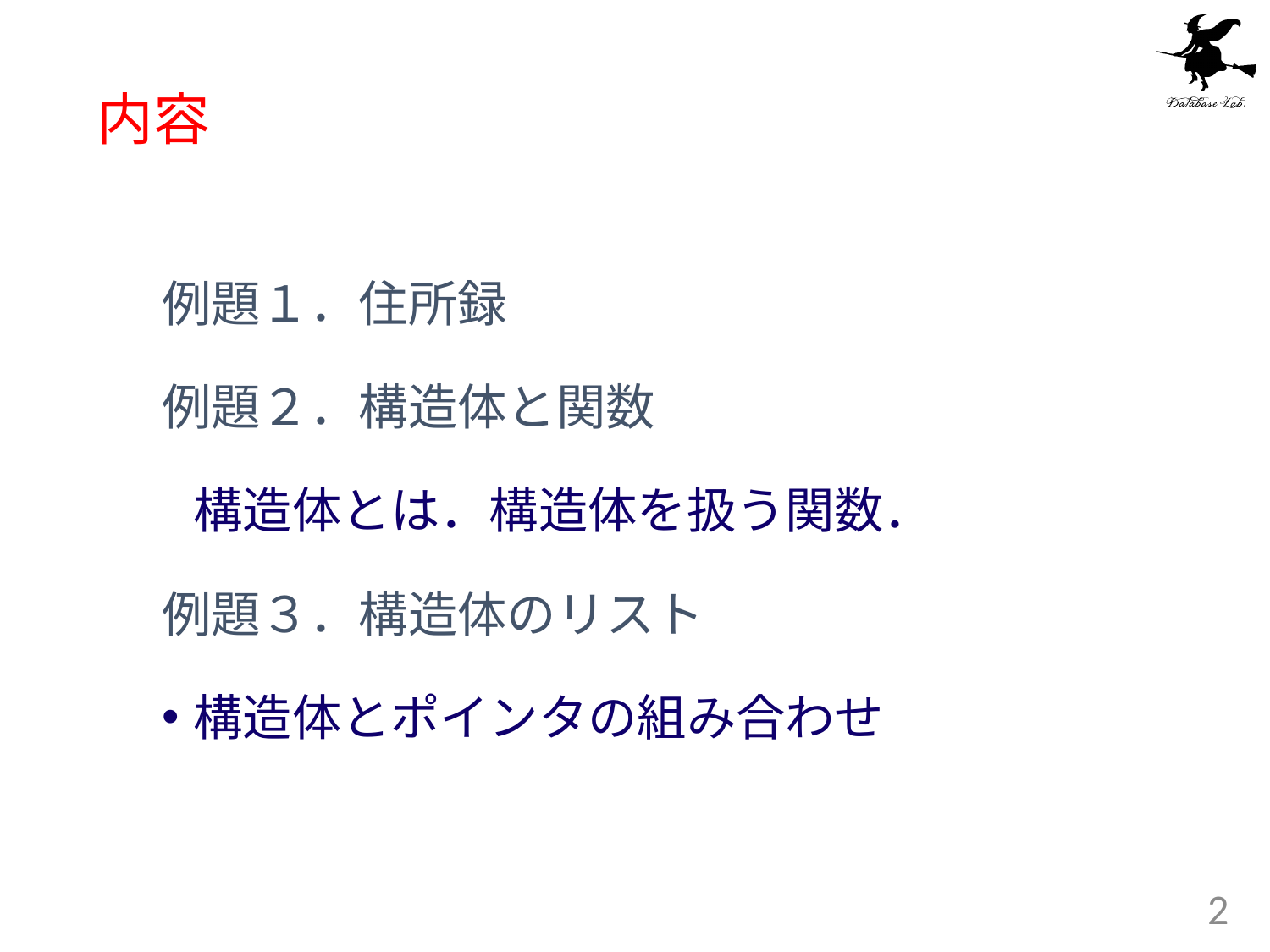

# 内容
例題１．住所録
例題２．構造体と関数
	構造体とは．構造体を扱う関数．
例題３．構造体のリスト
構造体とポインタの組み合わせ

2